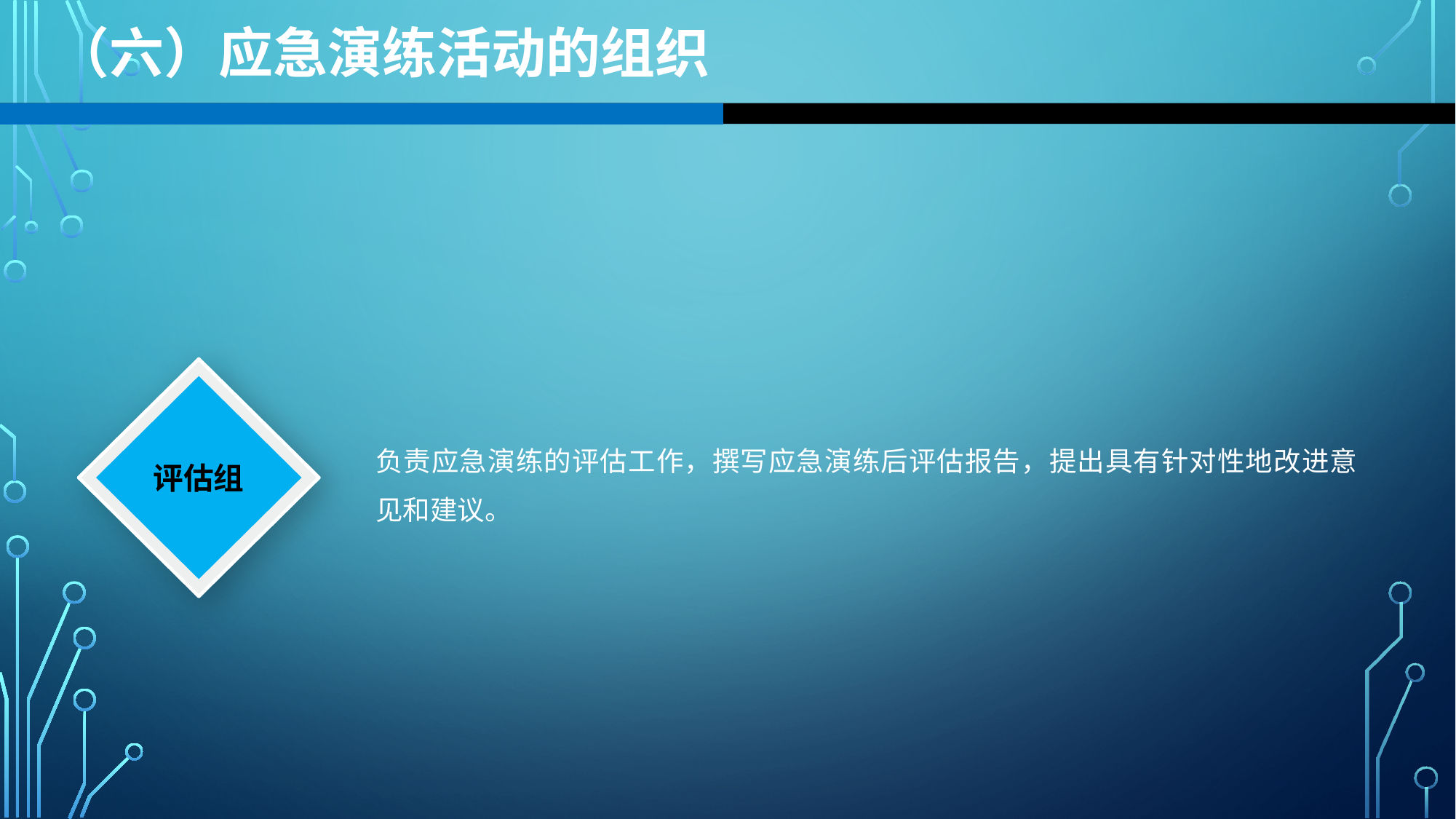

（六）应急演练活动的组织

负责应急演练的评估工作，撰写应急演练后评估报告，提出具有针对性地改进意见和建议。
评估组